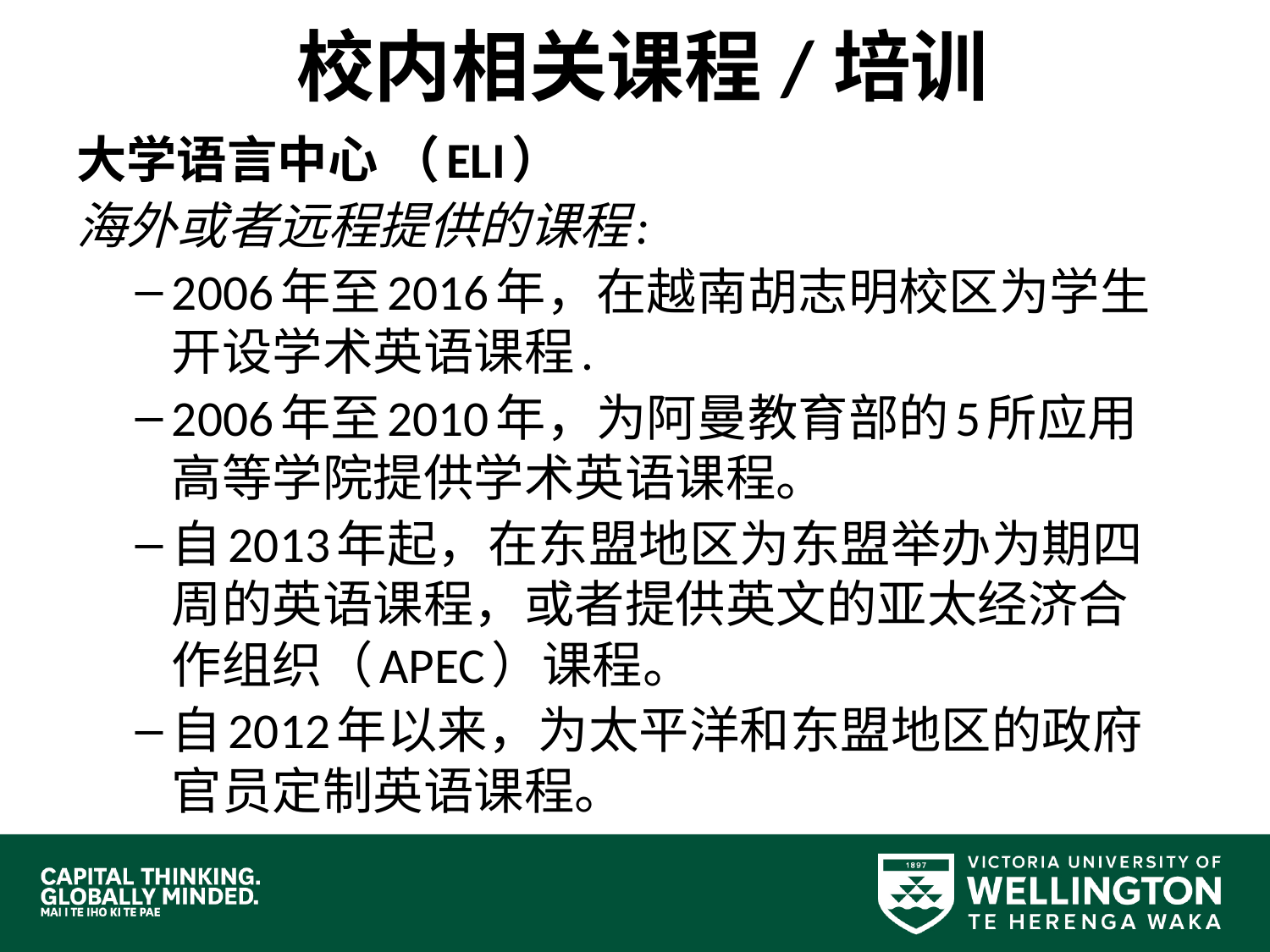

# 校内相关课程/培训
大学语言中心 （ELI）
海外或者远程提供的课程:
2006年至2016年，在越南胡志明校区为学生开设学术英语课程.
2006年至2010年，为阿曼教育部的5所应用高等学院提供学术英语课程。
自2013年起，在东盟地区为东盟举办为期四周的英语课程，或者提供英文的亚太经济合作组织（APEC）课程。
自2012年以来，为太平洋和东盟地区的政府官员定制英语课程。